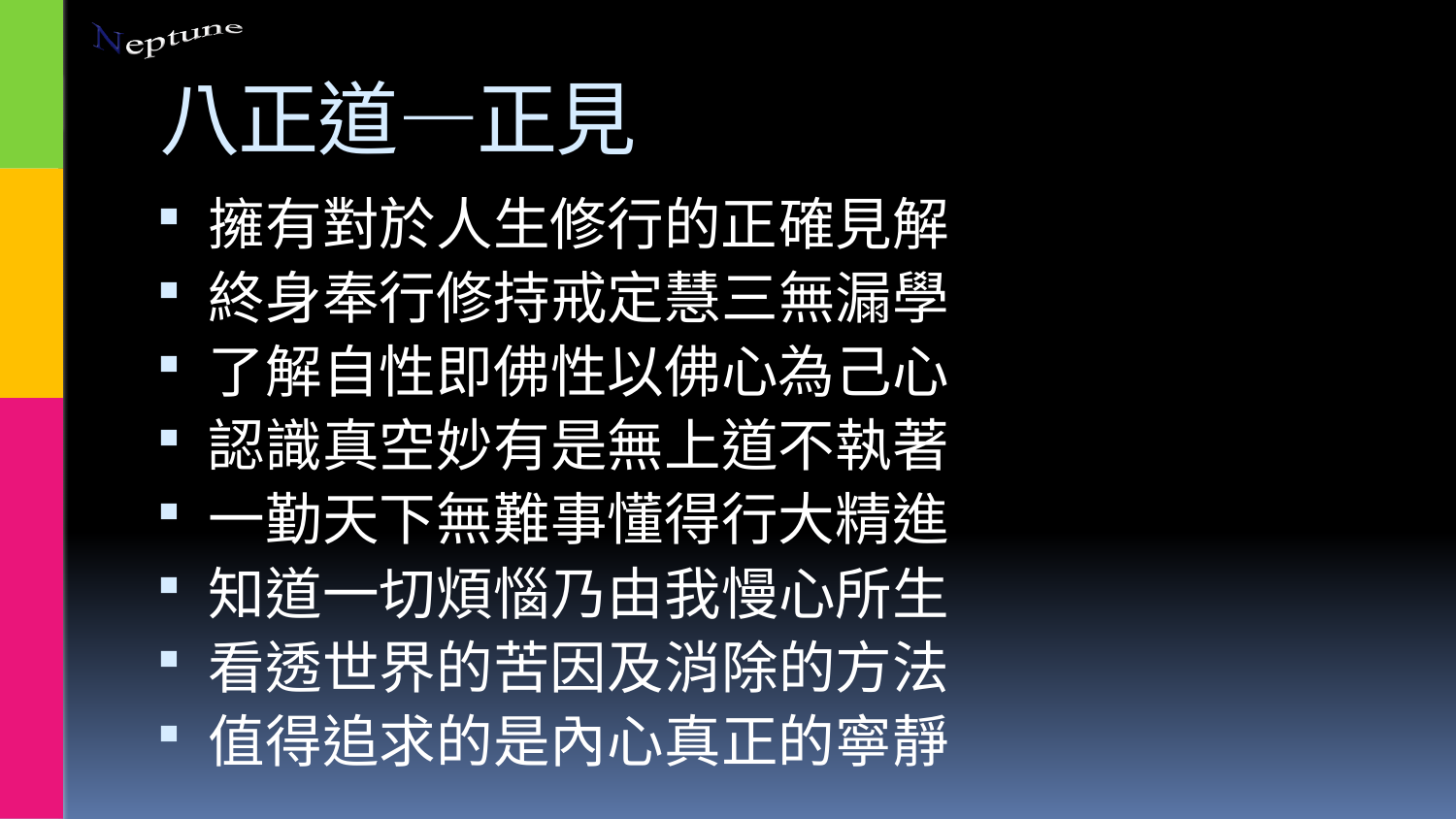

# 八正道—正見
擁有對於人生修行的正確見解
終身奉行修持戒定慧三無漏學
了解自性即佛性以佛心為己心
認識真空妙有是無上道不執著
一勤天下無難事懂得行大精進
知道一切煩惱乃由我慢心所生
看透世界的苦因及消除的方法
值得追求的是內心真正的寧靜